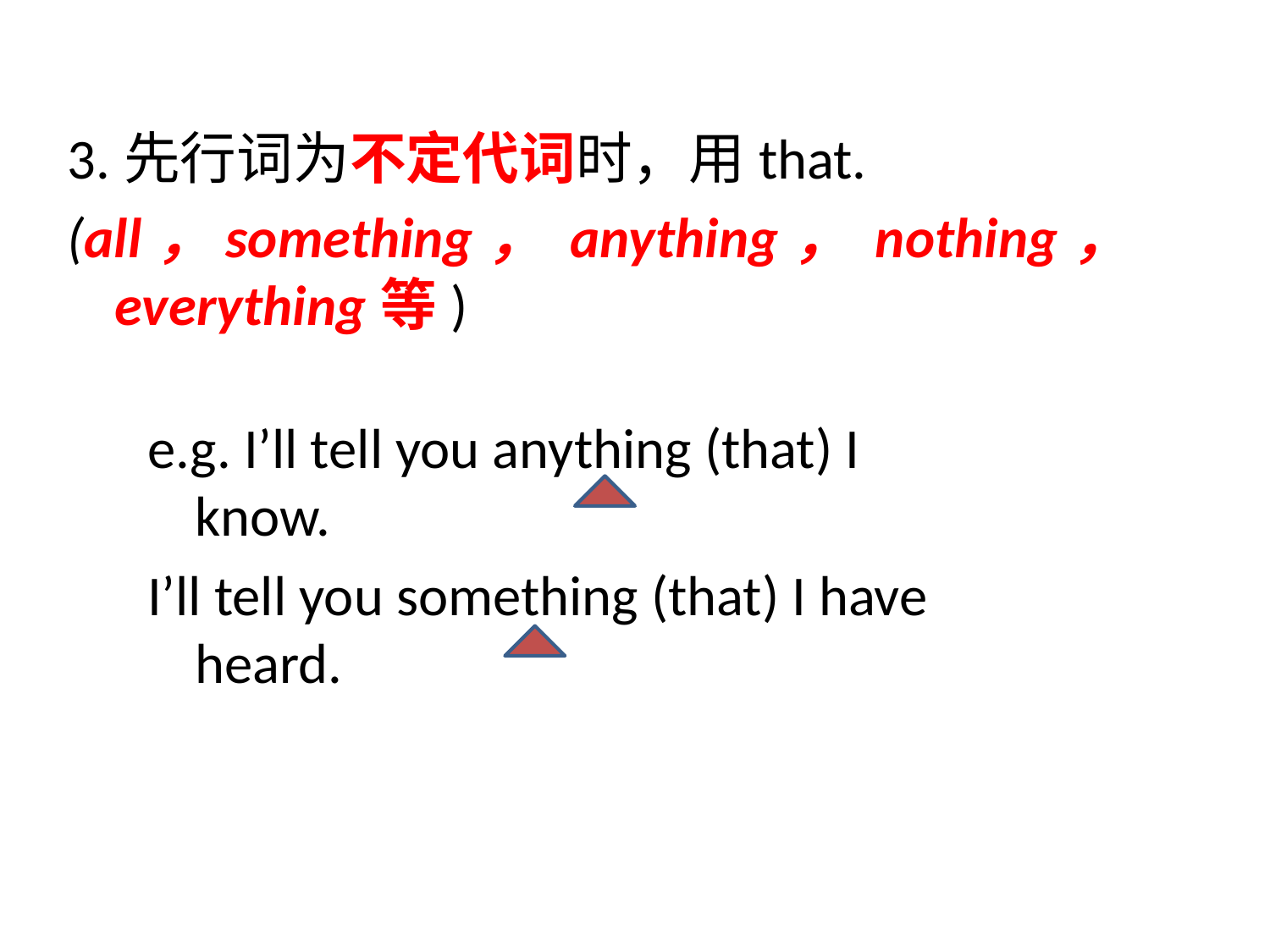

3.先行词为不定代词时，用that.
(all，something， anything， nothing， everything等)
e.g. I’ll tell you anything (that) I know.
I’ll tell you something (that) I have heard.